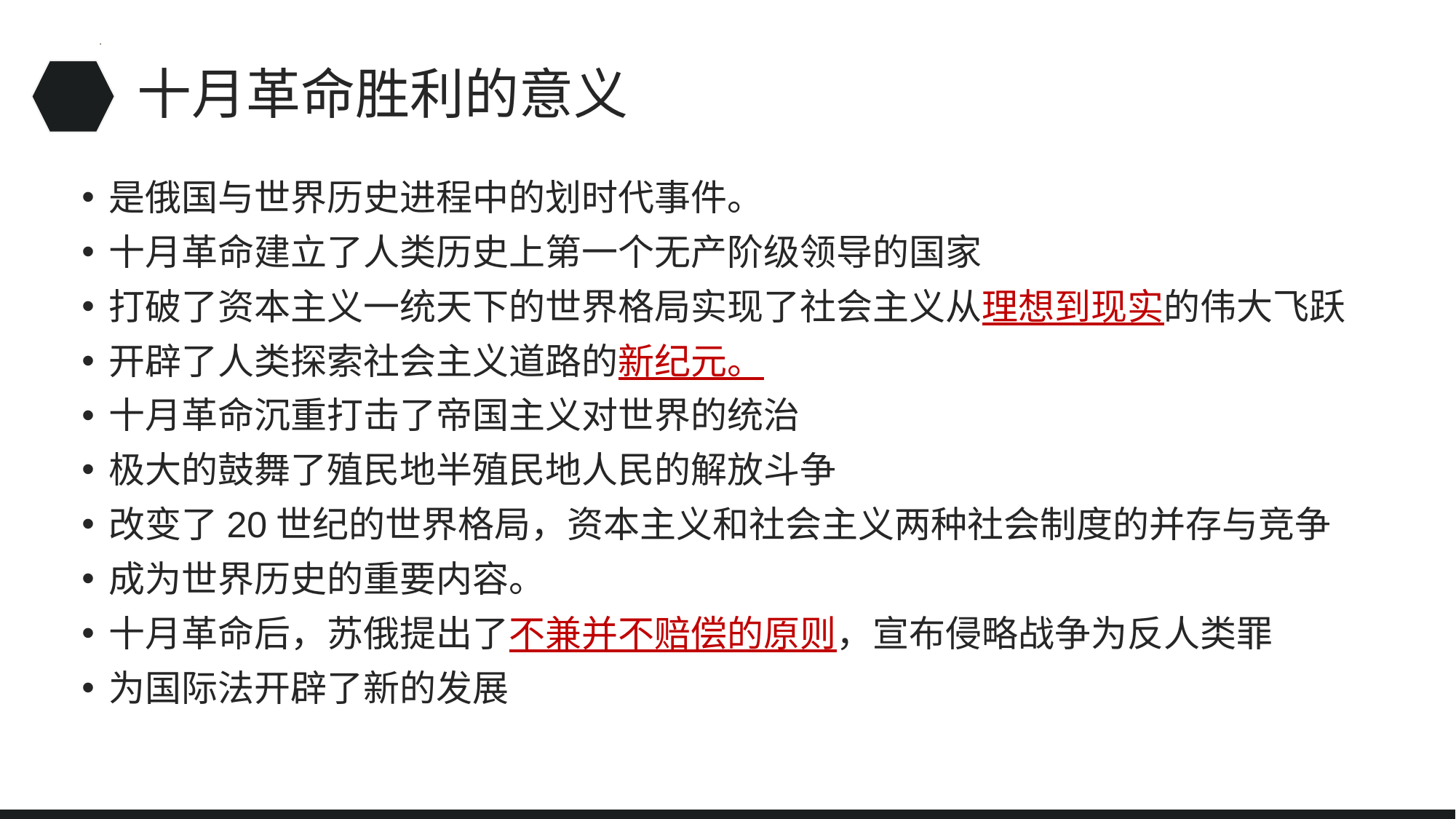

# 十月革命胜利的意义
是俄国与世界历史进程中的划时代事件。
十月革命建立了人类历史上第一个无产阶级领导的国家
打破了资本主义一统天下的世界格局实现了社会主义从理想到现实的伟大飞跃
开辟了人类探索社会主义道路的新纪元。
十月革命沉重打击了帝国主义对世界的统治
极大的鼓舞了殖民地半殖民地人民的解放斗争
改变了20世纪的世界格局，资本主义和社会主义两种社会制度的并存与竞争
成为世界历史的重要内容。
十月革命后，苏俄提出了不兼并不赔偿的原则，宣布侵略战争为反人类罪
为国际法开辟了新的发展